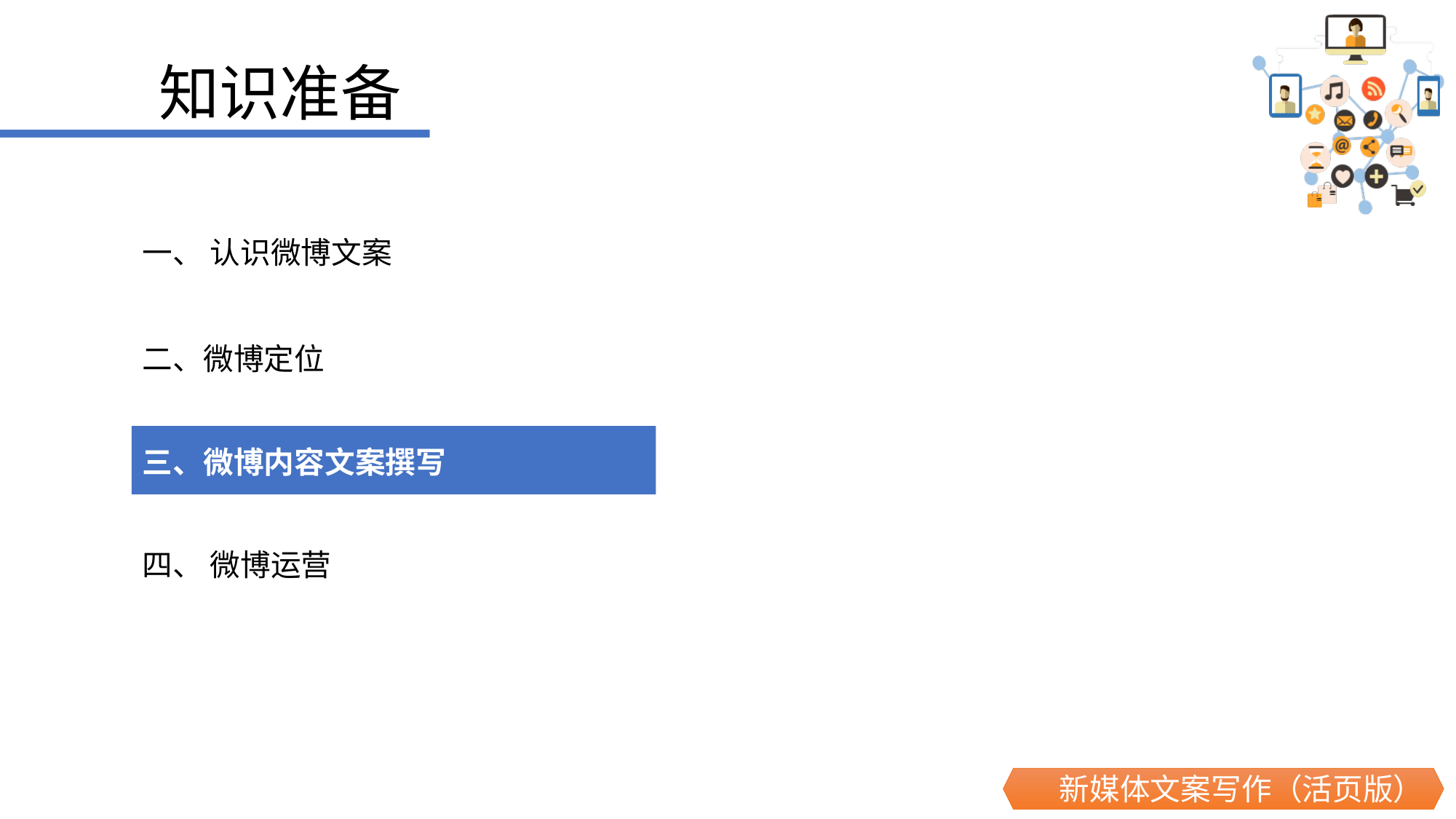

知识准备

一、 认识微博文案
二、微博定位

三、微博内容文案撰写
四、 微博运营